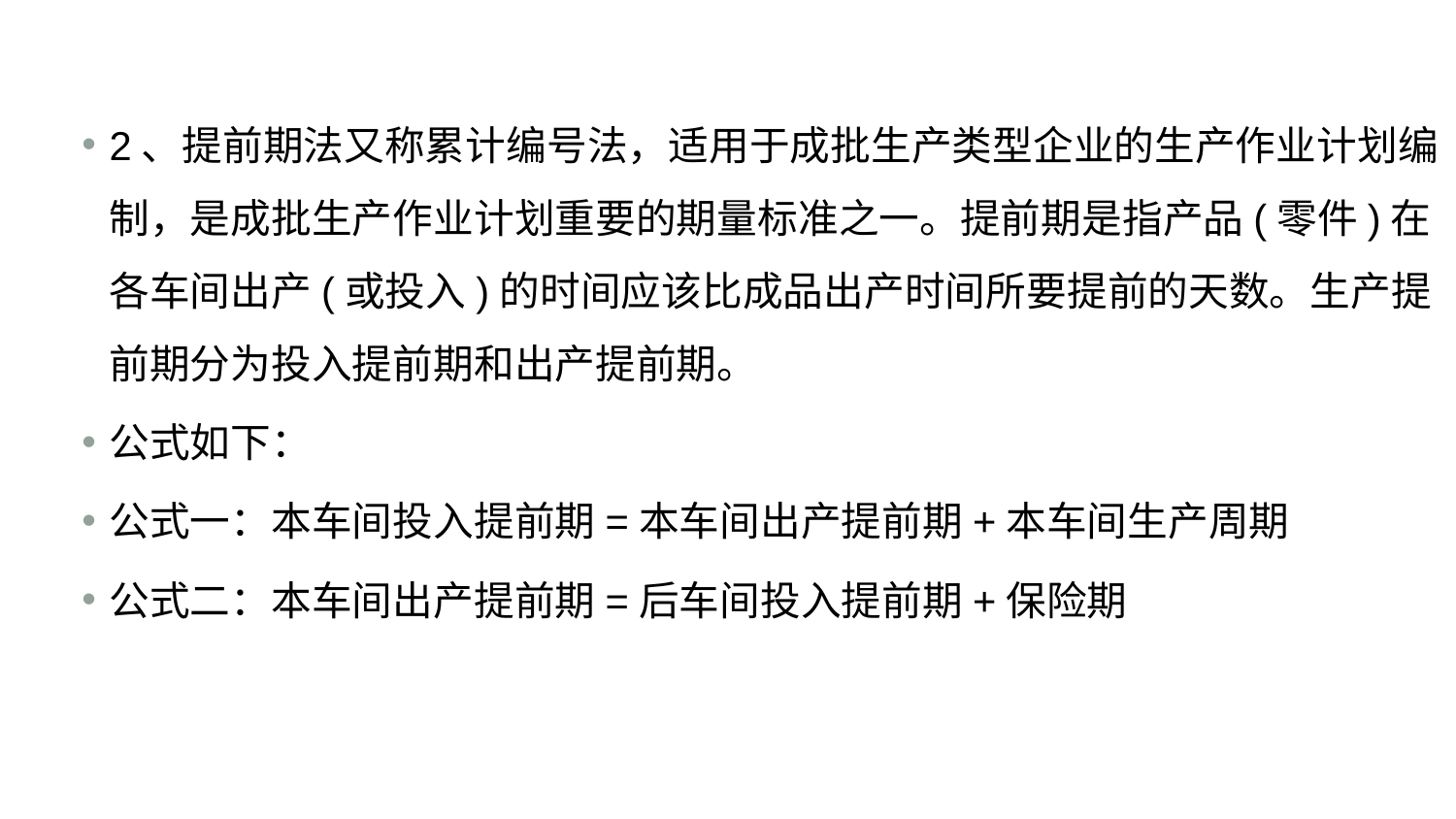

#
2、提前期法又称累计编号法，适用于成批生产类型企业的生产作业计划编制，是成批生产作业计划重要的期量标准之一。提前期是指产品(零件)在各车间出产(或投入)的时间应该比成品出产时间所要提前的天数。生产提前期分为投入提前期和出产提前期。
公式如下：
公式一：本车间投入提前期=本车间出产提前期+本车间生产周期
公式二：本车间出产提前期=后车间投入提前期+保险期